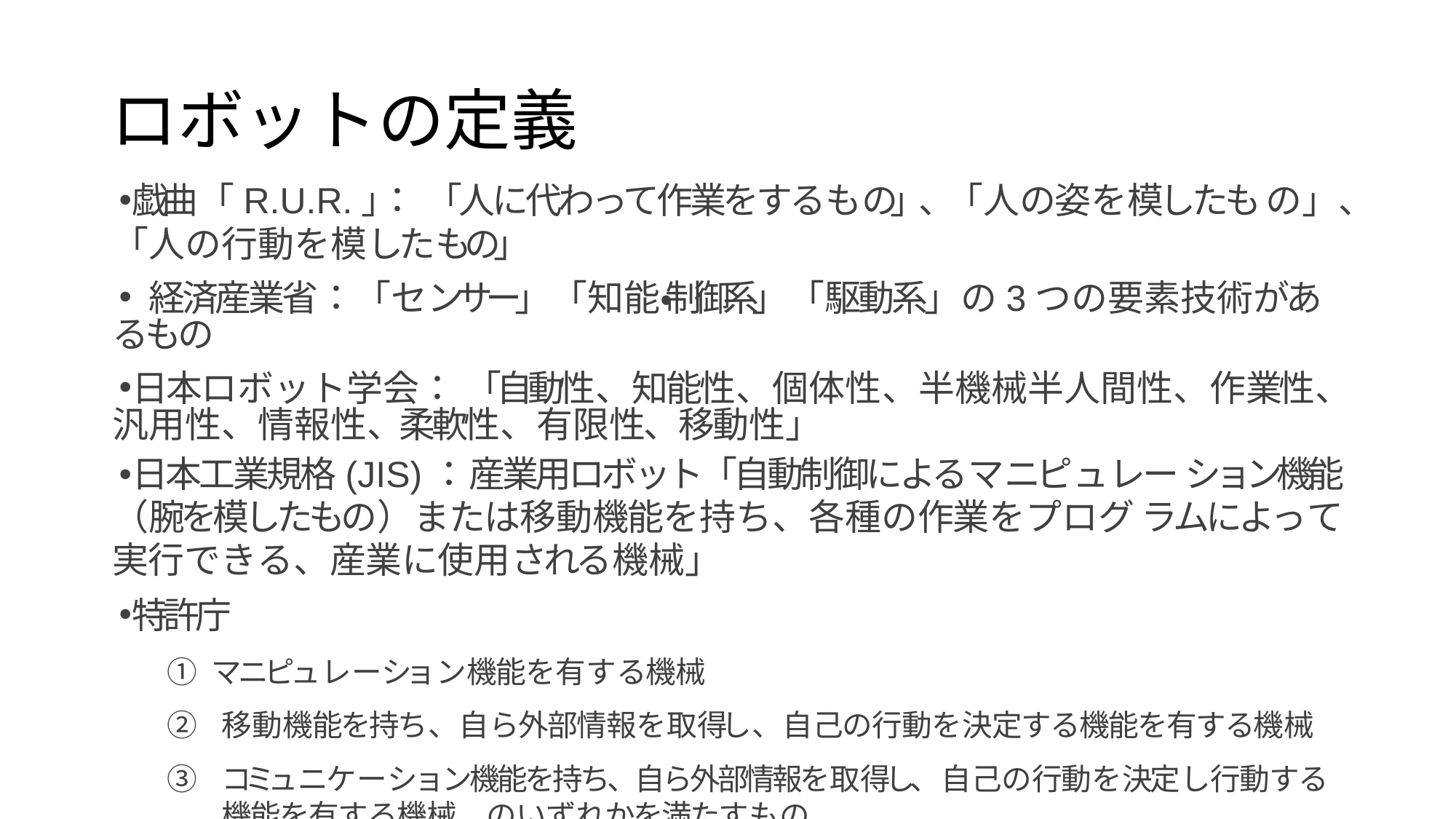

# ロボットの定義
戯曲「R.U.R.」： 「人に代わって作業をするもの」、「人の姿を模したも の」、「人の行動を模したもの」
 経済産業省：「センサー」「知能・制御系」「駆動系」の3つの要素技術があるもの
日本ロボット学会： 「自動性、知能性、個体性、半機械半人間性、作業性、汎用性、情報性、柔軟性、有限性、移動性」
日本工業規格(JIS)： 産業用ロボット「自動制御によるマニピュレー ション機能（腕を模したもの）または移動機能を持ち、各種の作業をプログ ラムによって実行できる、産業に使用される機械」
特許庁
① マニピュレーション機能を有する機械
移動機能を持ち、自ら外部情報を取得し、自己の行動を決定する機能を有する機械
コミュニケーション機能を持ち、自ら外部情報を取得し、 自己の行動を決定し行動する機能を有する機械　のいずれかを満たすもの